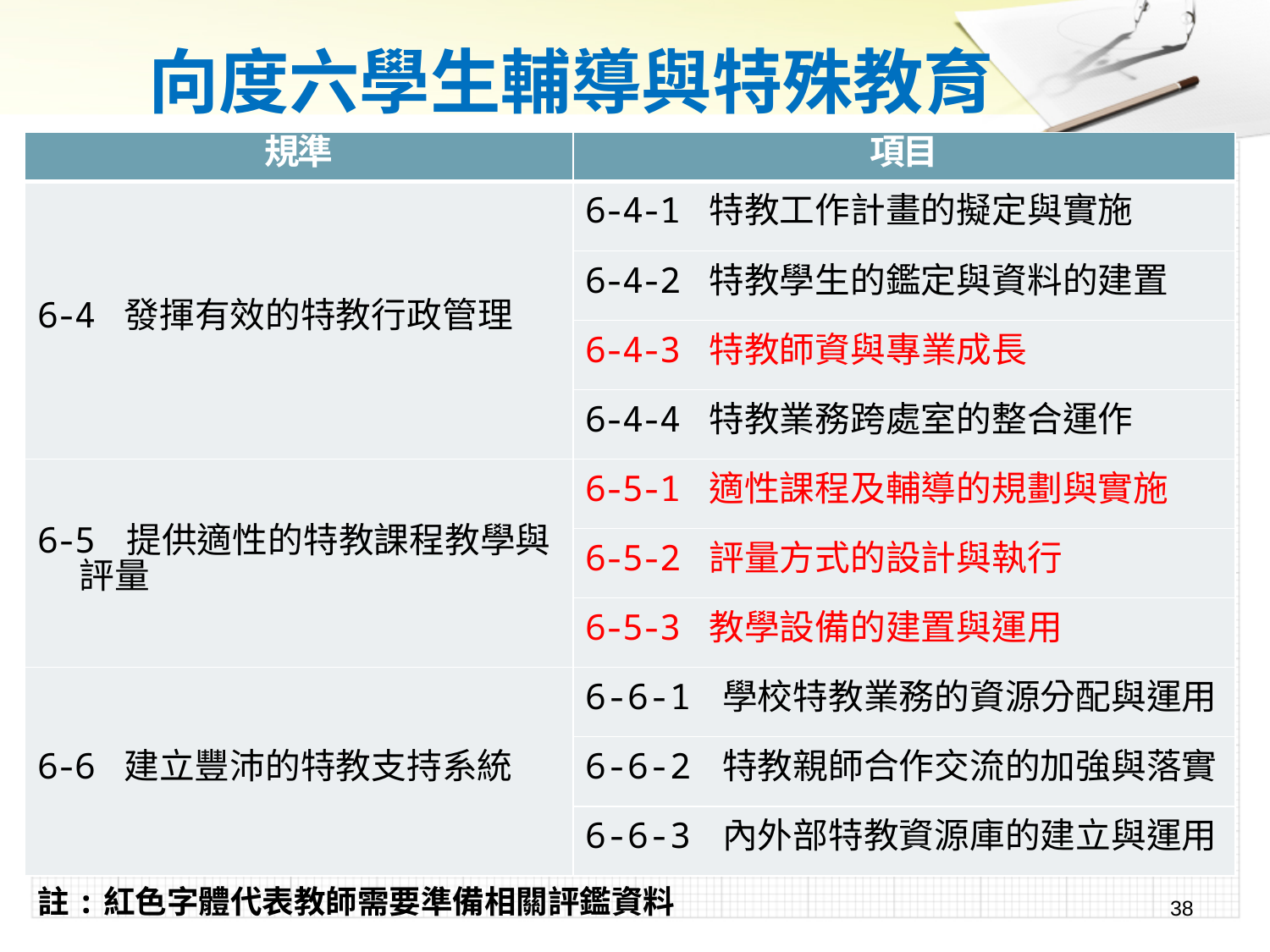

# 向度六學生輔導與特殊教育
| 規準 | 項目 |
| --- | --- |
| 6-4 發揮有效的特教行政管理 | 6-4-1 特教工作計畫的擬定與實施 |
|  | 6-4-2 特教學生的鑑定與資料的建置 |
|  | 6-4-3 特教師資與專業成長 |
|  | 6-4-4 特教業務跨處室的整合運作 |
| 6-5 提供適性的特教課程教學與 評量 | 6-5-1 適性課程及輔導的規劃與實施 |
|  | 6-5-2 評量方式的設計與執行 |
|  | 6-5-3 教學設備的建置與運用 |
| 6-6 建立豐沛的特教支持系統 | 6-6-1 學校特教業務的資源分配與運用 |
|  | 6-6-2 特教親師合作交流的加強與落實 |
|  | 6-6-3 內外部特教資源庫的建立與運用 |
註:紅色字體代表教師需要準備相關評鑑資料
38